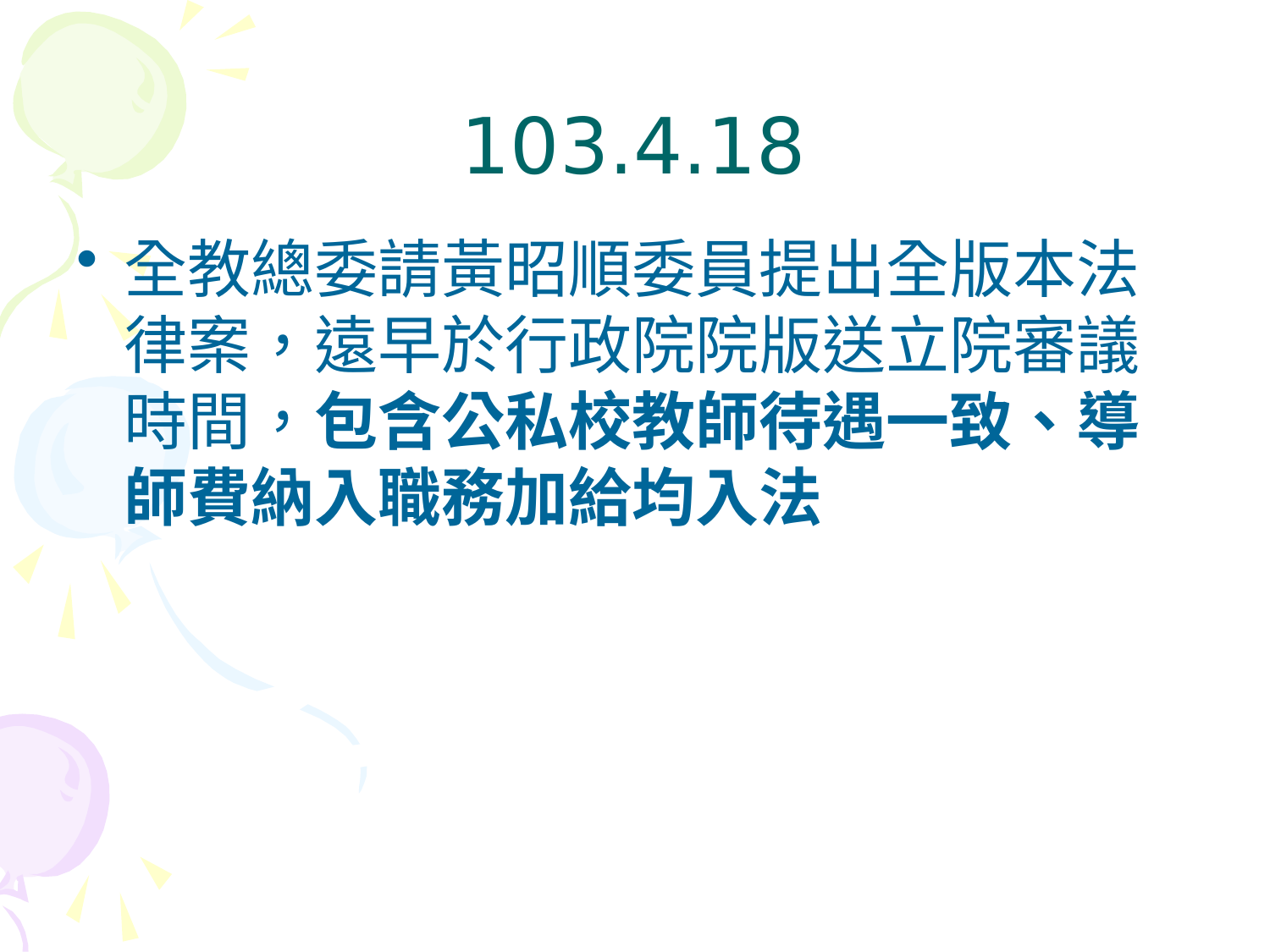

# 103.4.18
全教總委請黃昭順委員提出全版本法律案，遠早於行政院院版送立院審議時間，包含公私校教師待遇一致、導師費納入職務加給均入法